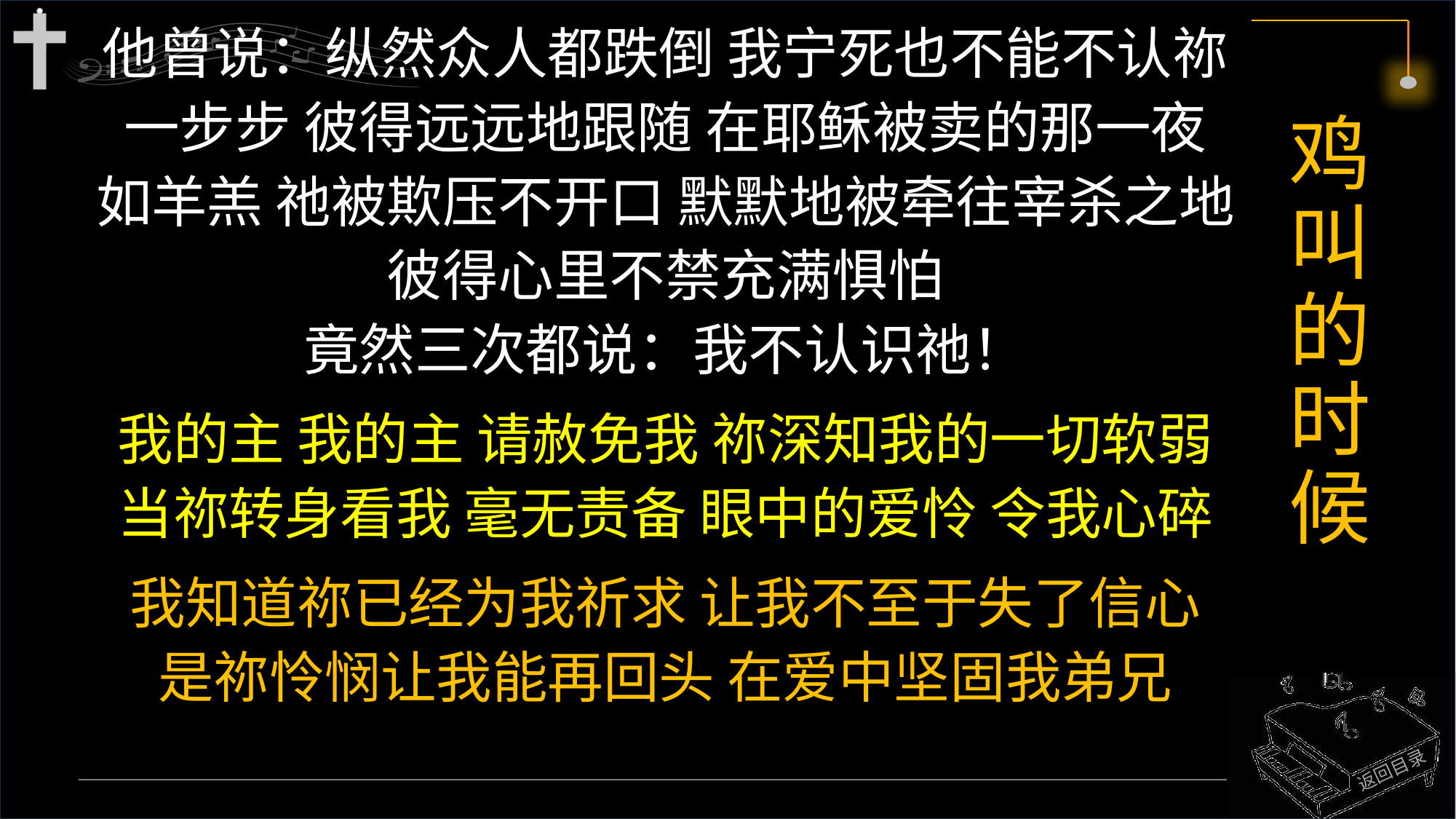

他曾说：纵然众人都跌倒 我宁死也不能不认祢
一步步 彼得远远地跟随 在耶稣被卖的那一夜
如羊羔 祂被欺压不开口 默默地被牵往宰杀之地
彼得心里不禁充满惧怕
竟然三次都说：我不认识祂！

我的主 我的主 请赦免我 祢深知我的一切软弱
当祢转身看我 毫无责备 眼中的爱怜 令我心碎

我知道祢已经为我祈求 让我不至于失了信心
是祢怜悯让我能再回头 在爱中坚固我弟兄
# 鸡叫的时候